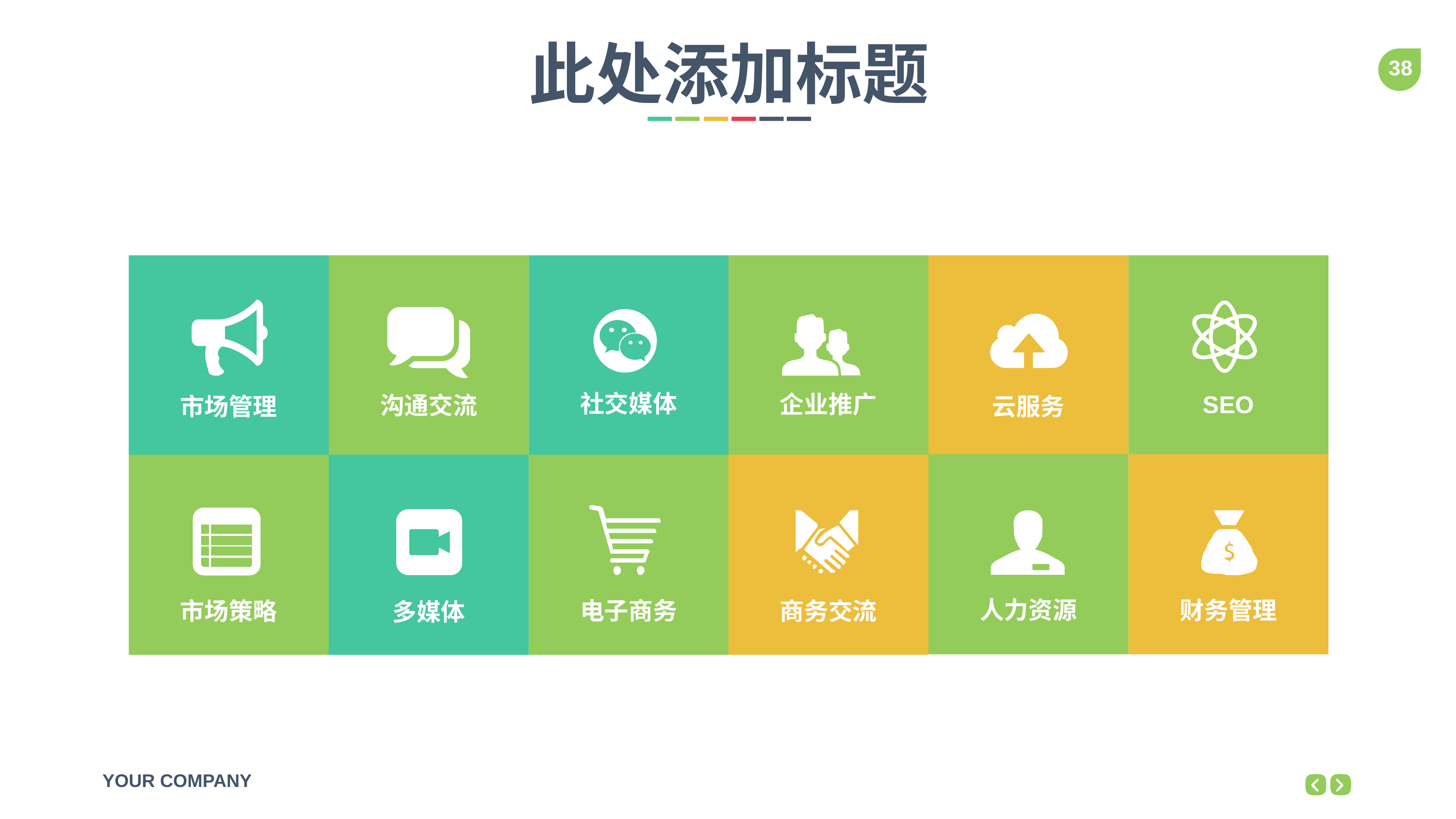

此处添加标题

社交媒体
企业推广
SEO
沟通交流
市场管理
云服务

人力资源
财务管理
电子商务
商务交流
市场策略
多媒体